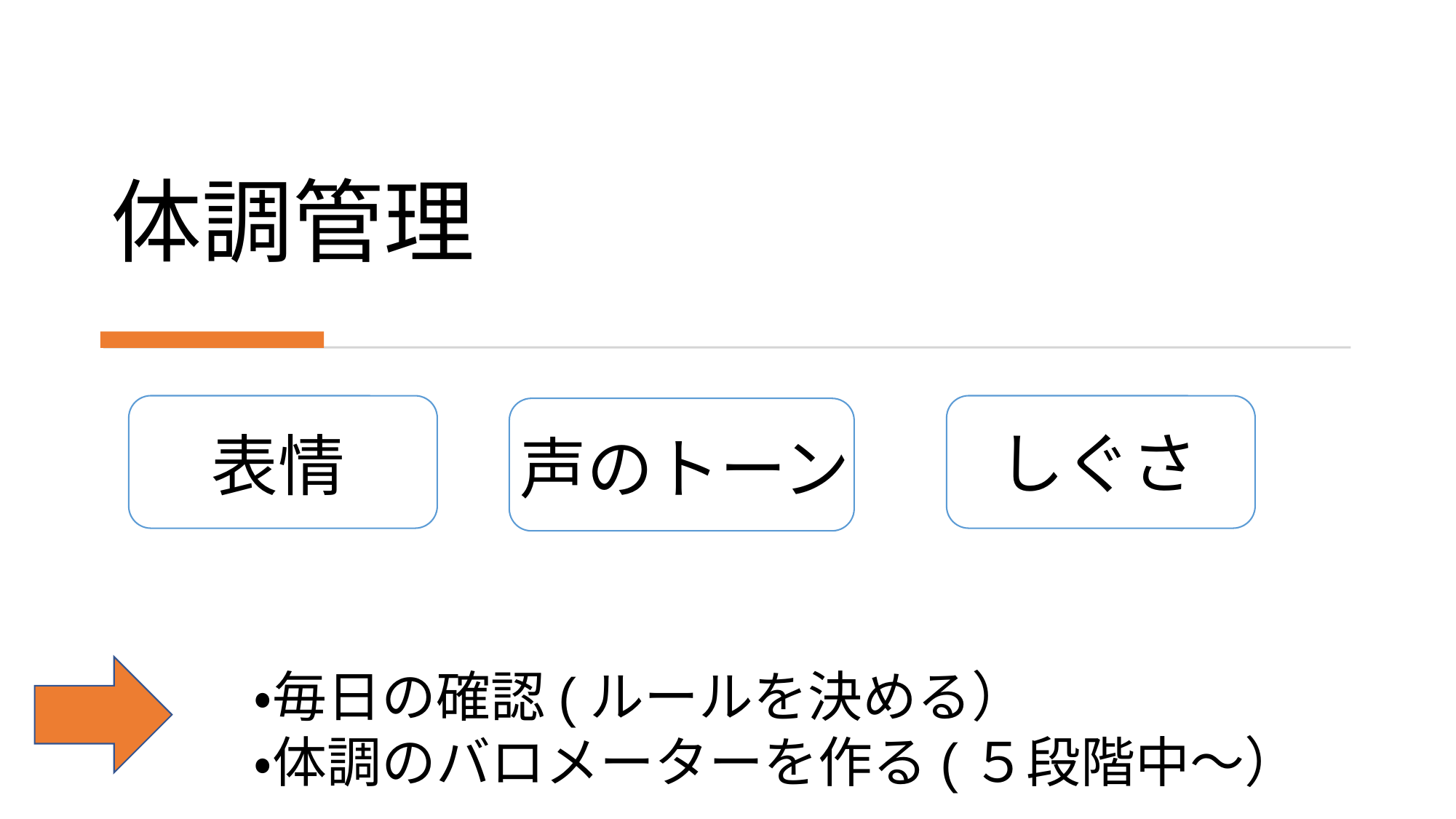

# 体調管理

しぐさ
表情
声のトーン

・毎日の確認(ルールを決める）
・体調のバロメーターを作る(５段階中〜）